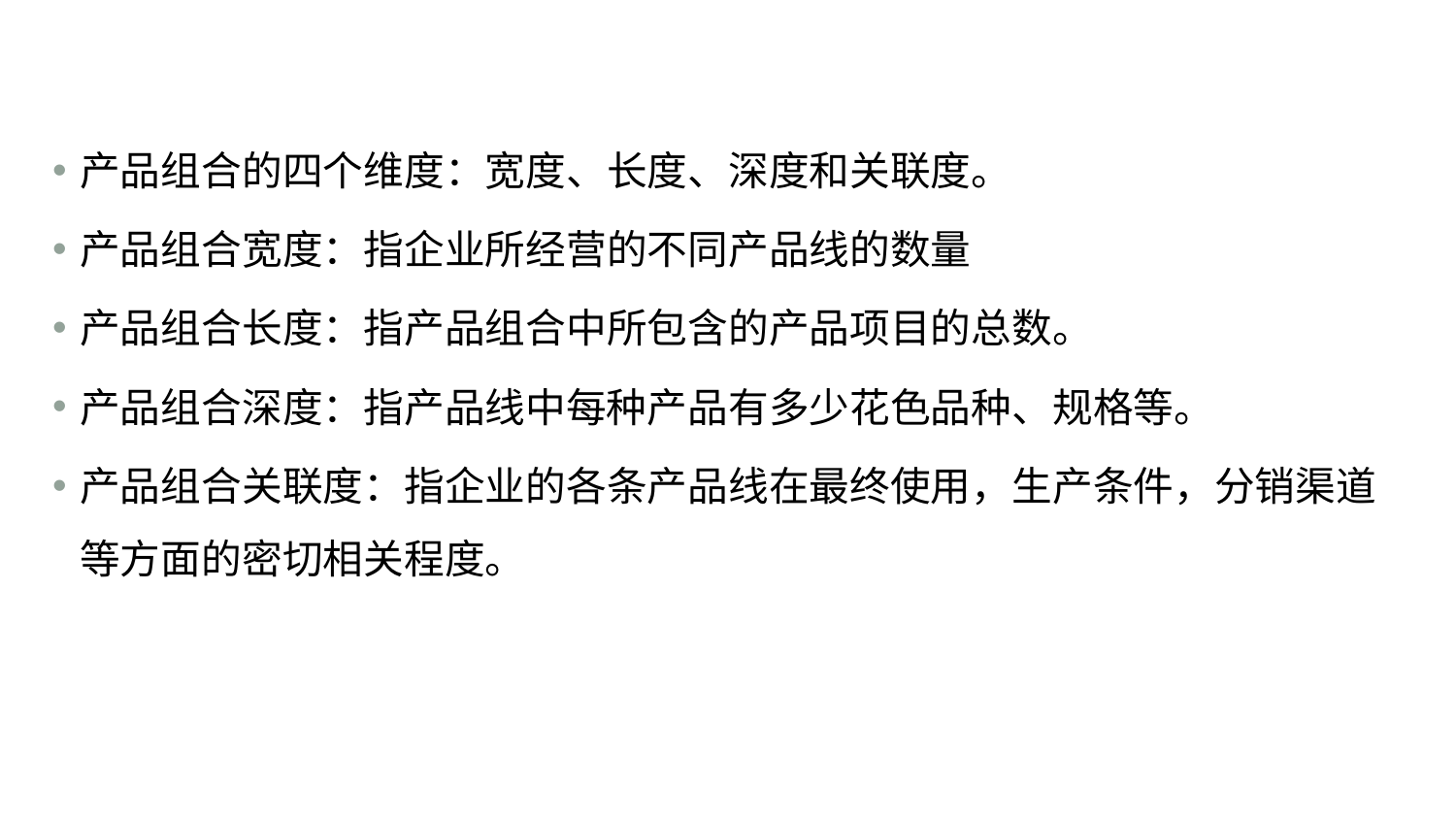

#
产品组合的四个维度：宽度、长度、深度和关联度。
产品组合宽度：指企业所经营的不同产品线的数量
产品组合长度：指产品组合中所包含的产品项目的总数。
产品组合深度：指产品线中每种产品有多少花色品种、规格等。
产品组合关联度：指企业的各条产品线在最终使用，生产条件，分销渠道等方面的密切相关程度。